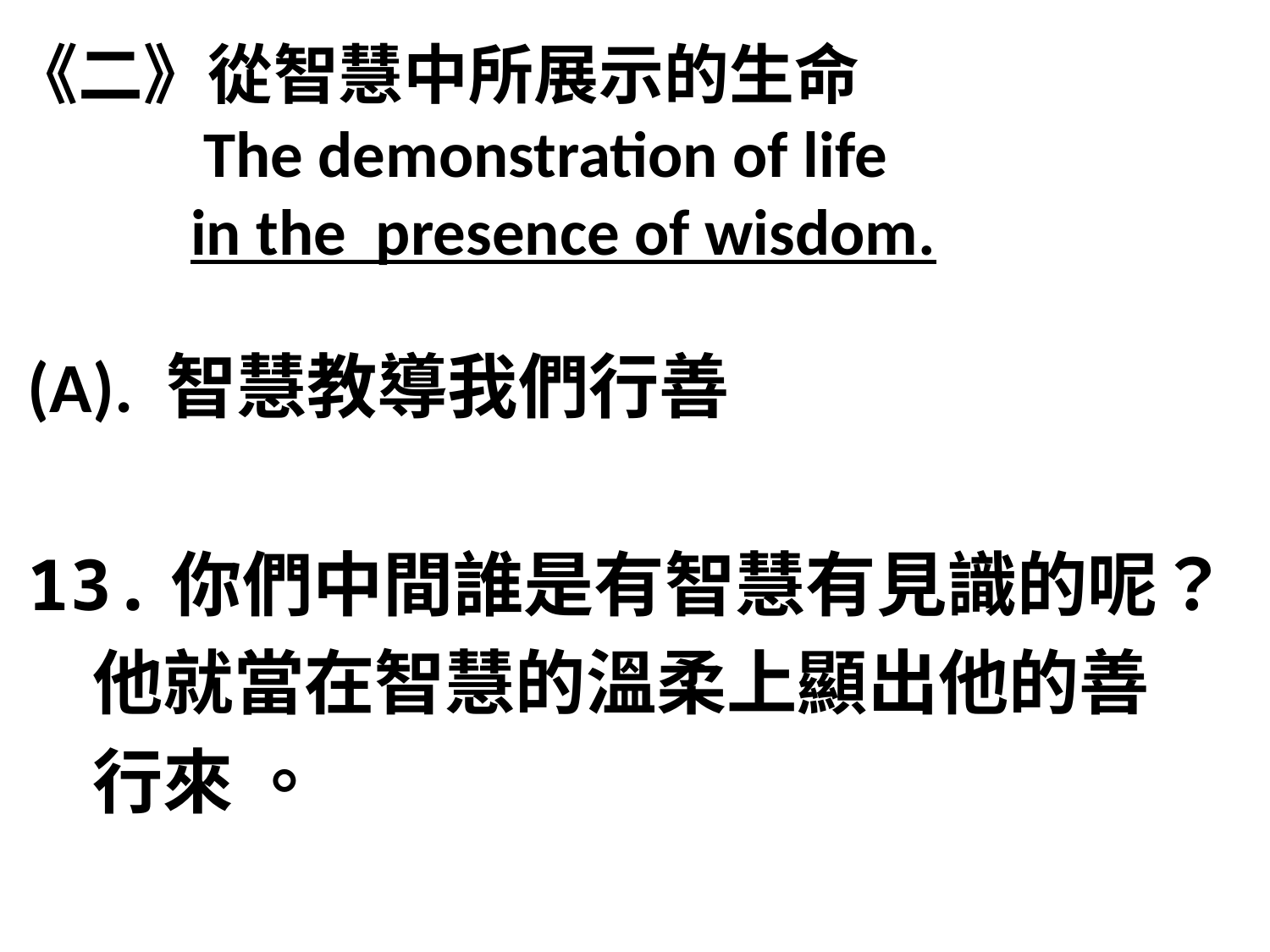

# 《二》從智慧中所展示的生命 The demonstration of life in the  presence of wisdom.
(A). 智慧教導我們行善

13.你們中間誰是有智慧有見識的呢？
   他就當在智慧的溫柔上顯出他的善
   行來 。